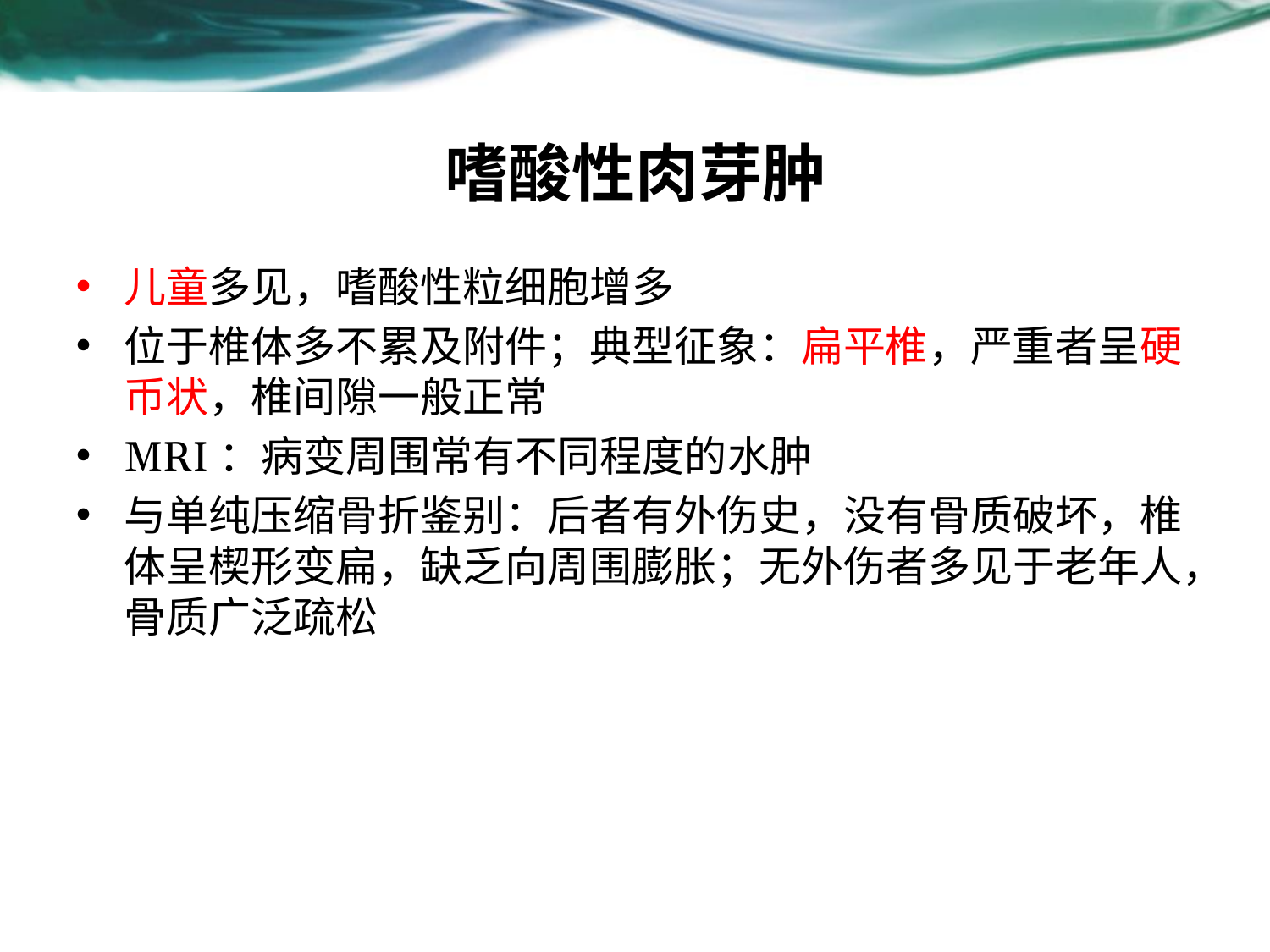

# 嗜酸性肉芽肿
儿童多见，嗜酸性粒细胞增多
位于椎体多不累及附件；典型征象：扁平椎，严重者呈硬币状，椎间隙一般正常
MRI：病变周围常有不同程度的水肿
与单纯压缩骨折鉴别：后者有外伤史，没有骨质破坏，椎体呈楔形变扁，缺乏向周围膨胀；无外伤者多见于老年人，骨质广泛疏松